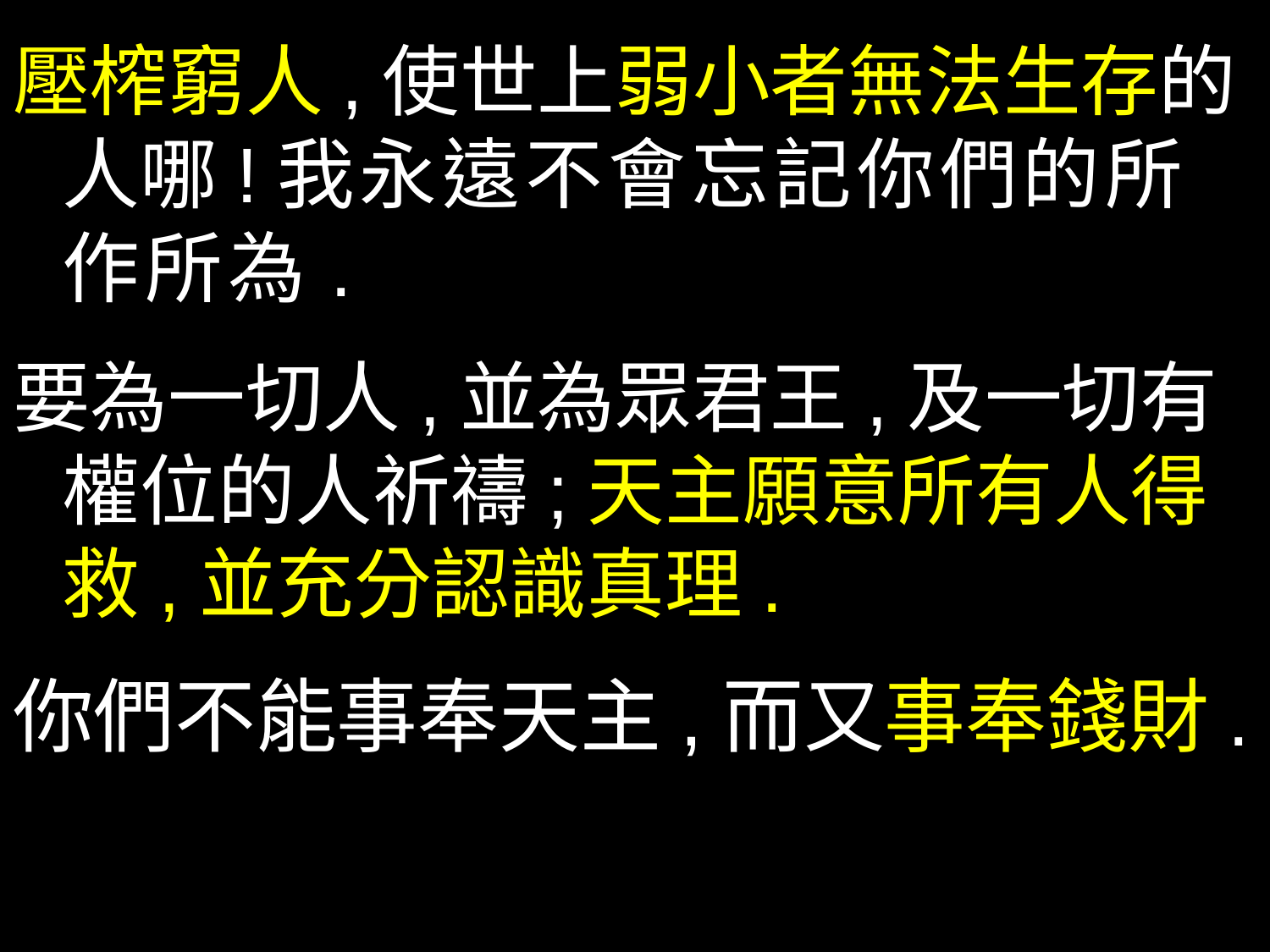

壓榨窮人,使世上弱小者無法生存的人哪!我永遠不會忘記你們的所作所為.
要為一切人,並為眾君王,及一切有權位的人祈禱;天主願意所有人得救,並充分認識真理.
你們不能事奉天主,而又事奉錢財.